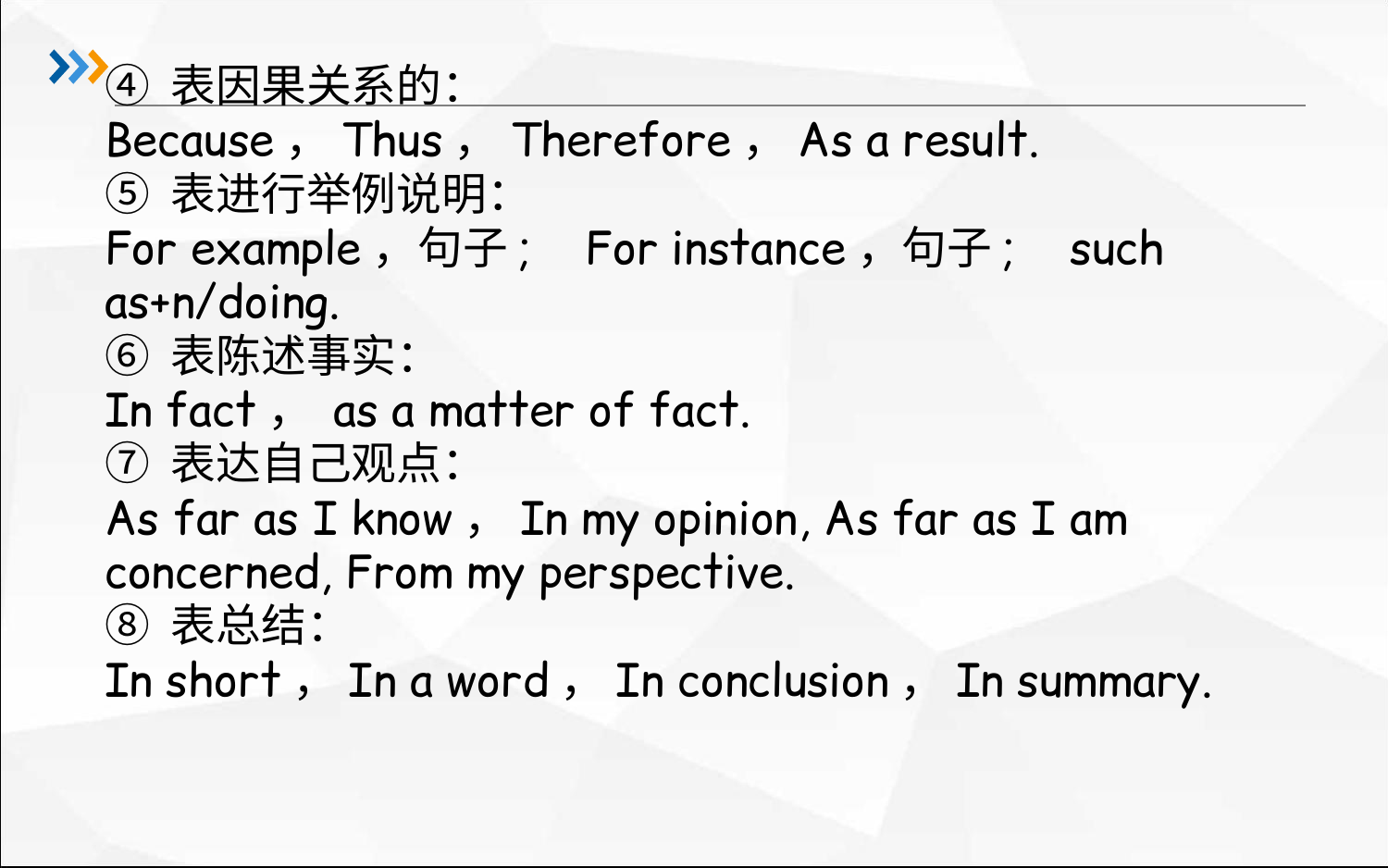

④ 表因果关系的：
Because，Thus，Therefore，As a result.
⑤ 表进行举例说明：
For example，句子;    For instance，句子;    such as+n/doing.
⑥ 表陈述事实：
In fact， as a matter of fact.
⑦ 表达自己观点：
As far as I know，In my opinion, As far as I am concerned, From my perspective.
⑧ 表总结：
In short，In a word，In conclusion，In summary.